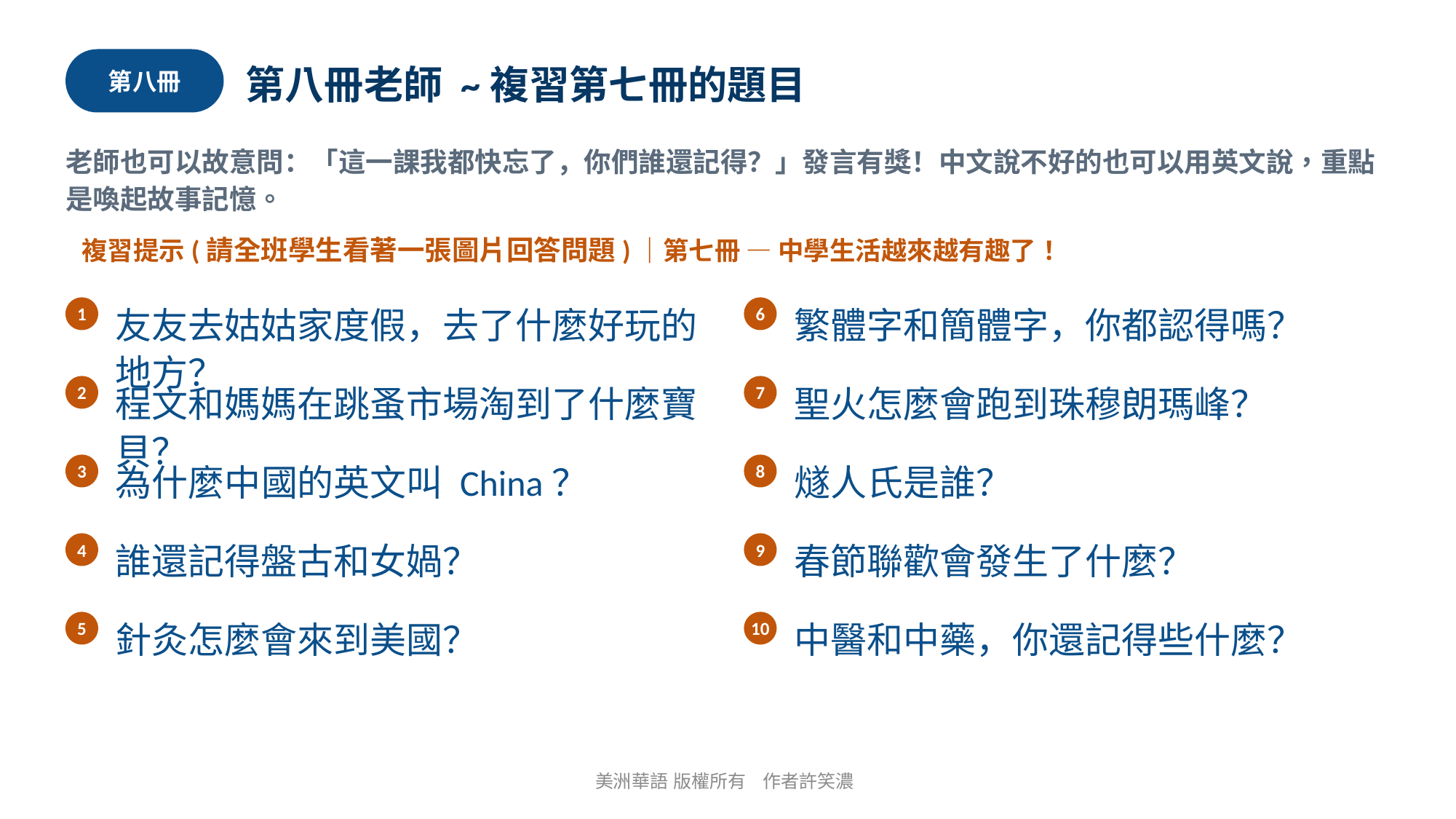

第八冊
第八冊老師 ~複習第七冊的題目
老師也可以故意問：「這一課我都快忘了，你們誰還記得？」發言有獎！中文說不好的也可以用英文說，重點是喚起故事記憶。
複習提示(請全班學生看著一張圖片回答問題)｜第七冊 — 中學生活越來越有趣了！
1
6
友友去姑姑家度假，去了什麼好玩的地方？
繁體字和簡體字，你都認得嗎？
2
7
程文和媽媽在跳蚤市場淘到了什麼寶貝？
聖火怎麼會跑到珠穆朗瑪峰？
3
8
為什麼中國的英文叫 China？
燧人氏是誰？
4
9
誰還記得盤古和女媧？
春節聯歡會發生了什麼？
5
10
針灸怎麼會來到美國？
中醫和中藥，你還記得些什麼？
美洲華語 版權所有   作者許笑濃